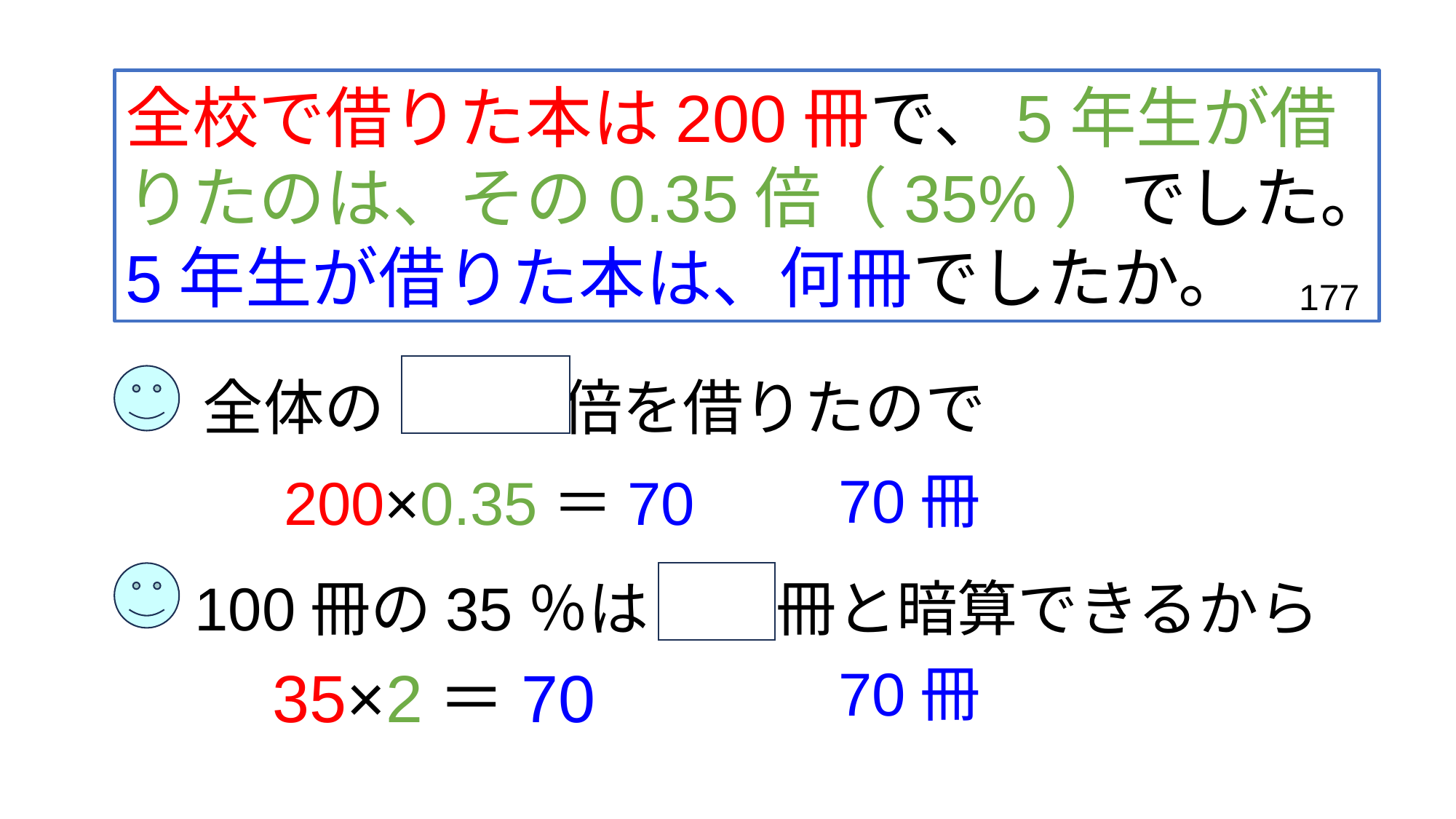

全校で借りた本は200冊で、5年生が借りたのは、その0.35倍（35%）でした。5年生が借りた本は、何冊でしたか。
177

全体の 0.35 倍を借りたので

70冊
200×0.35＝70

100冊の35％は 35 冊と暗算できるから
35×2＝70
70冊